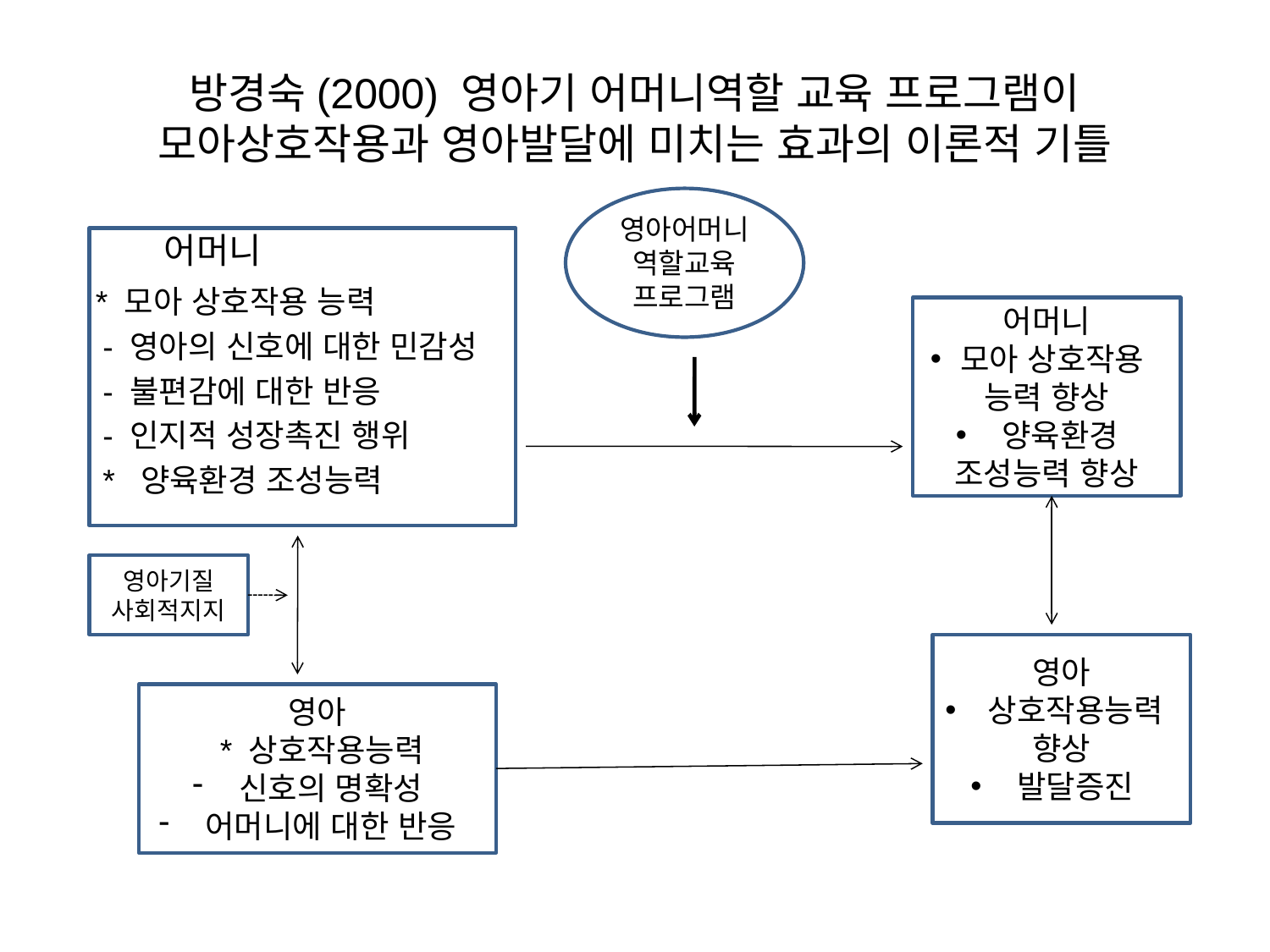

# 방경숙(2000) 영아기 어머니역할 교육 프로그램이 모아상호작용과 영아발달에 미치는 효과의 이론적 기틀
영아어머니
역할교육
프로그램
        어머니
  * 모아 상호작용 능력
   - 영아의 신호에 대한 민감성
   - 불편감에 대한 반응
   - 인지적 성장촉진 행위
   *  양육환경 조성능력

어머니
모아 상호작용 능력 향상
 양육환경 조성능력 향상
영아기질
사회적지지
영아
 상호작용능력 향상
 발달증진
영아
 * 상호작용능력
 신호의 명확성
 어머니에 대한 반응